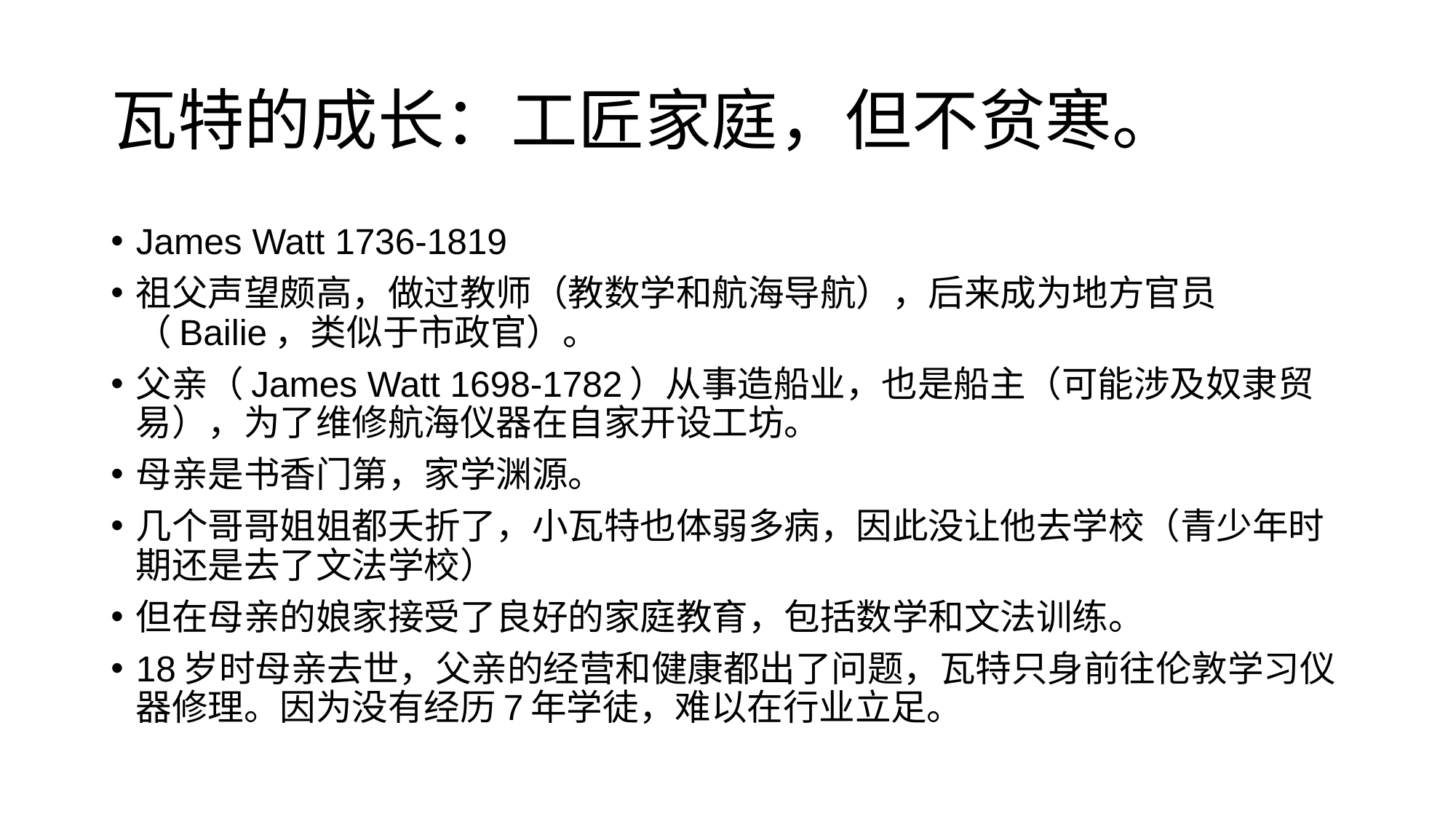

# 瓦特的成长：工匠家庭，但不贫寒。
James Watt 1736-1819
祖父声望颇高，做过教师（教数学和航海导航），后来成为地方官员（Bailie，类似于市政官）。
父亲（James Watt 1698-1782）从事造船业，也是船主（可能涉及奴隶贸易），为了维修航海仪器在自家开设工坊。
母亲是书香门第，家学渊源。
几个哥哥姐姐都夭折了，小瓦特也体弱多病，因此没让他去学校（青少年时期还是去了文法学校）
但在母亲的娘家接受了良好的家庭教育，包括数学和文法训练。
18岁时母亲去世，父亲的经营和健康都出了问题，瓦特只身前往伦敦学习仪器修理。因为没有经历7年学徒，难以在行业立足。